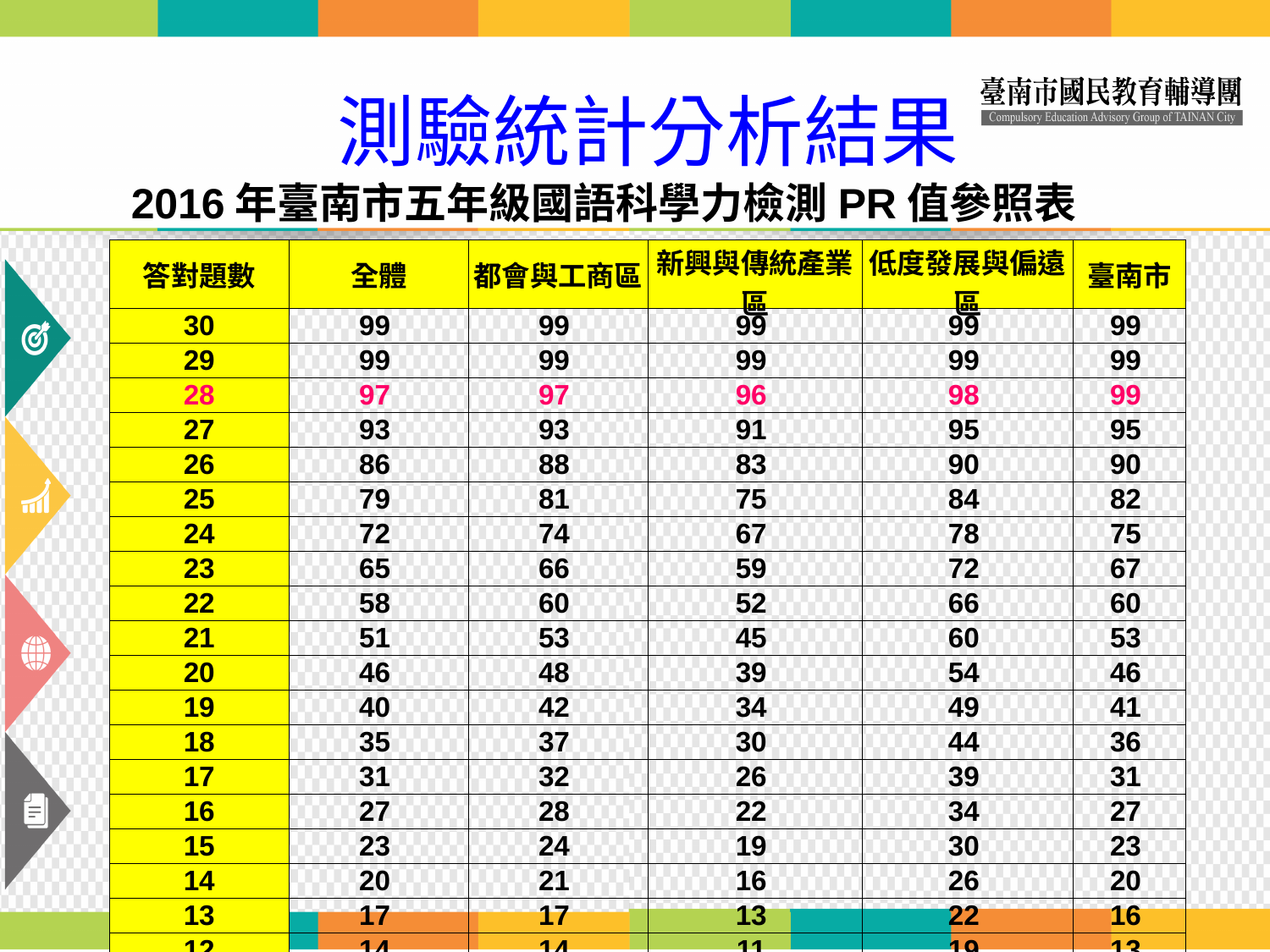

# 測驗統計分析結果
2016年臺南市五年級國語科學力檢測PR值參照表

| 答對題數 | 全體 | 都會與工商區 | 新興與傳統產業區 | 低度發展與偏遠區 | 臺南市 |
| --- | --- | --- | --- | --- | --- |
| 30 | 99 | 99 | 99 | 99 | 99 |
| 29 | 99 | 99 | 99 | 99 | 99 |
| 28 | 97 | 97 | 96 | 98 | 99 |
| 27 | 93 | 93 | 91 | 95 | 95 |
| 26 | 86 | 88 | 83 | 90 | 90 |
| 25 | 79 | 81 | 75 | 84 | 82 |
| 24 | 72 | 74 | 67 | 78 | 75 |
| 23 | 65 | 66 | 59 | 72 | 67 |
| 22 | 58 | 60 | 52 | 66 | 60 |
| 21 | 51 | 53 | 45 | 60 | 53 |
| 20 | 46 | 48 | 39 | 54 | 46 |
| 19 | 40 | 42 | 34 | 49 | 41 |
| 18 | 35 | 37 | 30 | 44 | 36 |
| 17 | 31 | 32 | 26 | 39 | 31 |
| 16 | 27 | 28 | 22 | 34 | 27 |
| 15 | 23 | 24 | 19 | 30 | 23 |
| 14 | 20 | 21 | 16 | 26 | 20 |
| 13 | 17 | 17 | 13 | 22 | 16 |
| 12 | 14 | 14 | 11 | 19 | 13 |
| 11 | 11 | 12 | 8 | 15 | 11 |
| 10 | 9 | 9 | 7 | 12 | 8 |